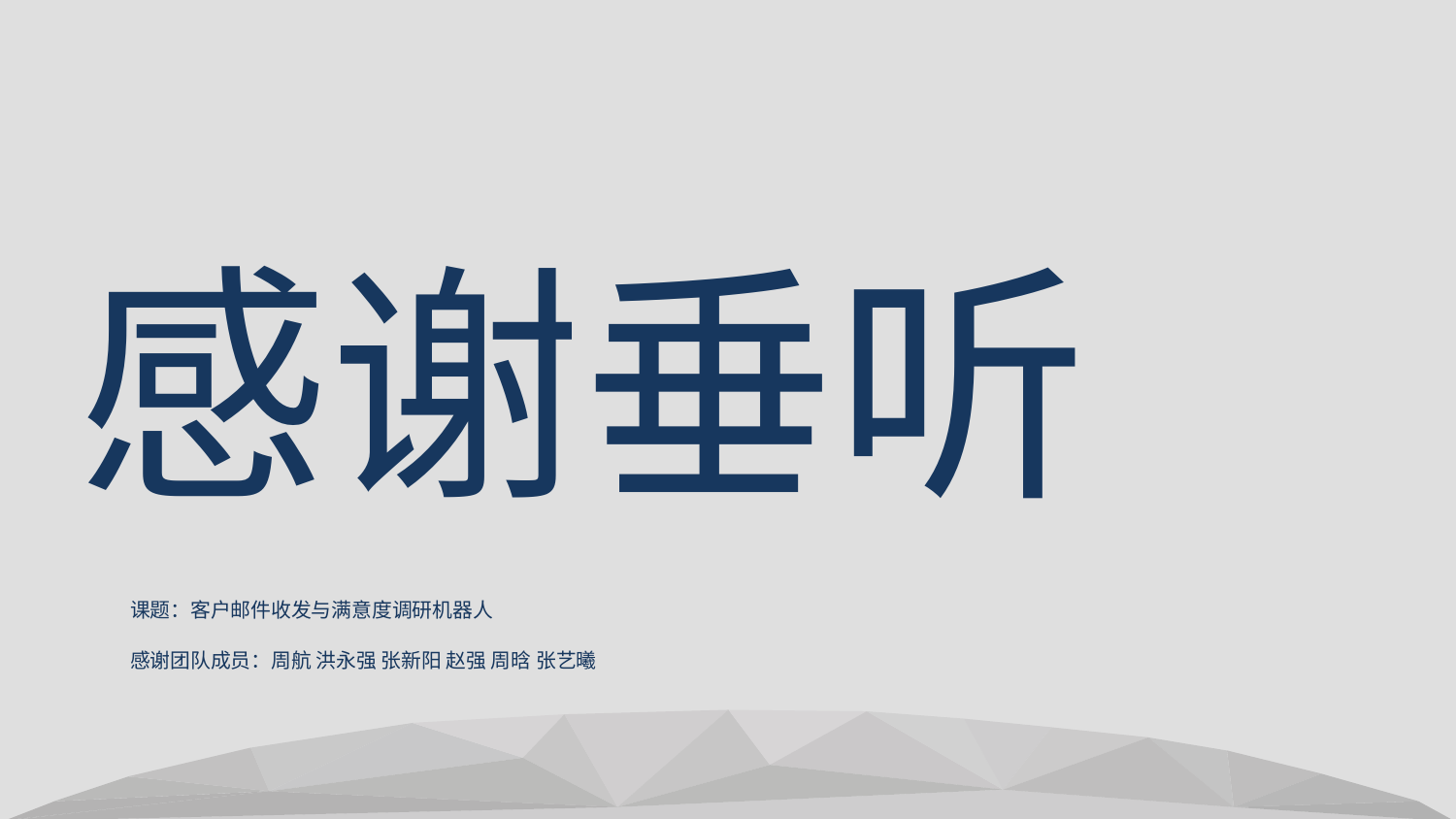

感谢垂听
课题：客户邮件收发与满意度调研机器人
感谢团队成员：周航 洪永强 张新阳 赵强 周晗 张艺曦